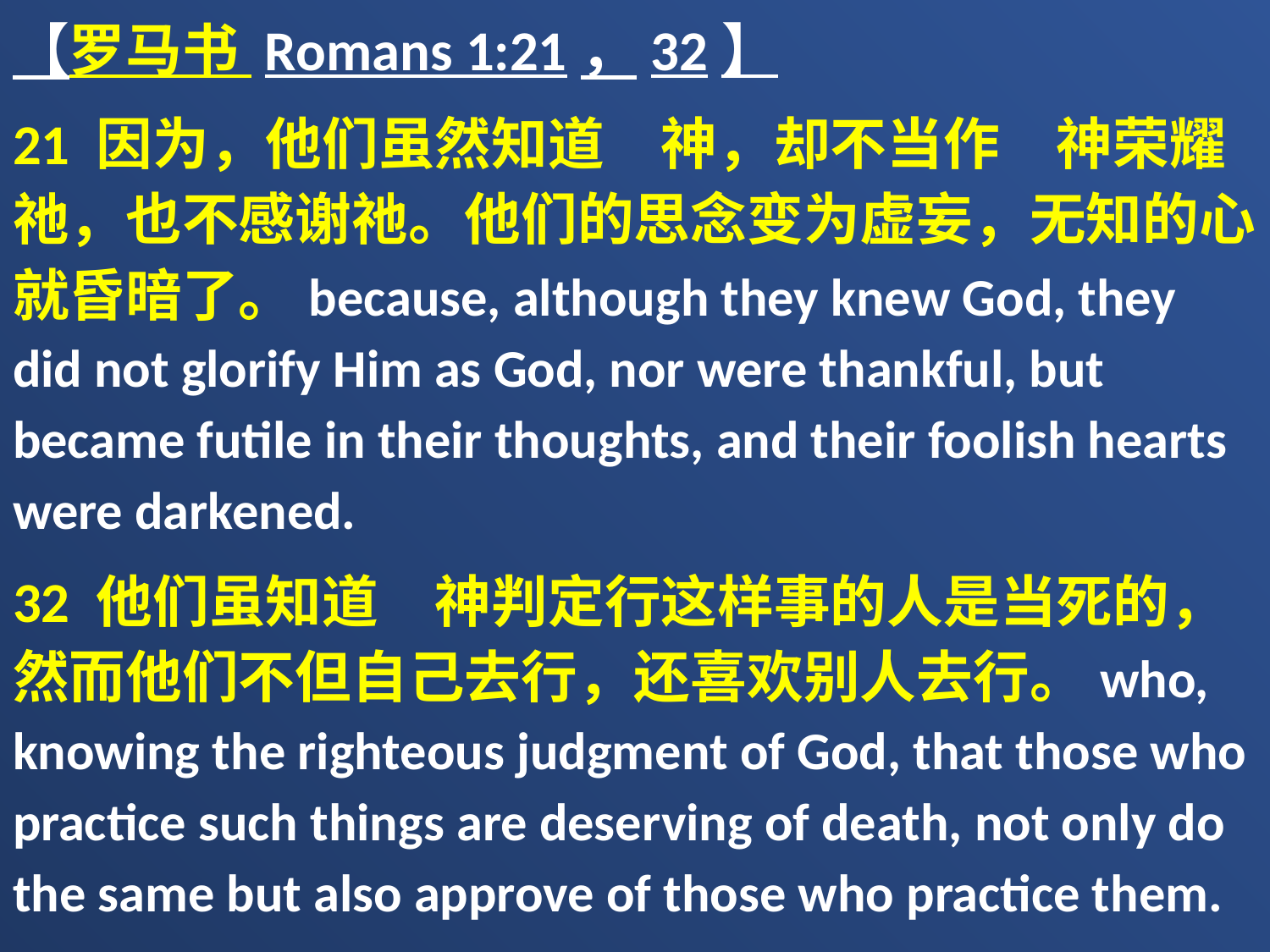

【罗马书 Romans 1:21，32】
21 因为，他们虽然知道　神，却不当作　神荣耀祂，也不感谢祂。他们的思念变为虚妄，无知的心就昏暗了。because, although they knew God, they did not glorify Him as God, nor were thankful, but became futile in their thoughts, and their foolish hearts were darkened.
32 他们虽知道　神判定行这样事的人是当死的，然而他们不但自己去行，还喜欢别人去行。who, knowing the righteous judgment of God, that those who practice such things are deserving of death, not only do the same but also approve of those who practice them.